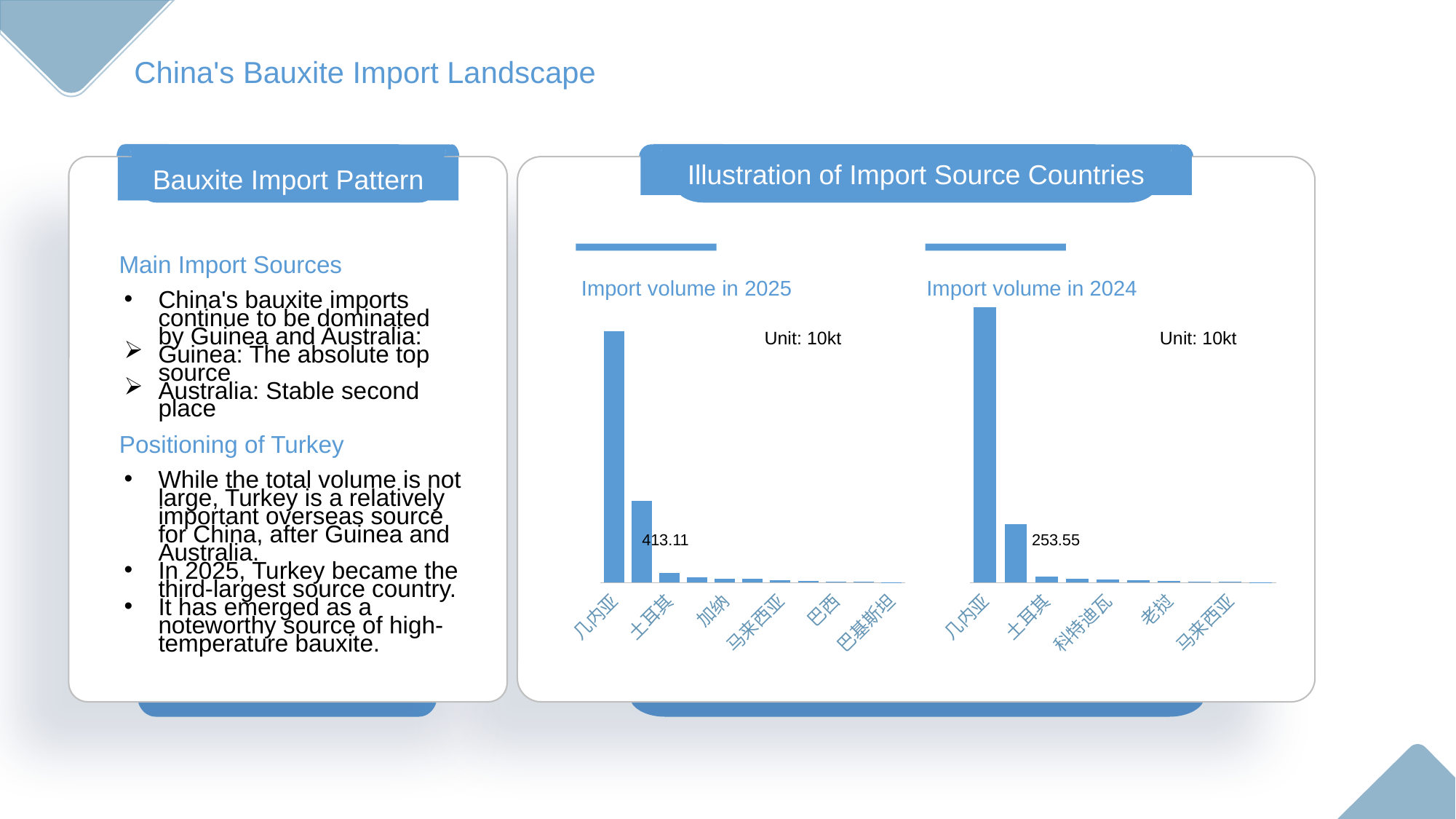

China's Bauxite Import Landscape

Illustration of Import Source Countries

Bauxite Import Pattern
Main Import Sources

Import volume in 2025
Import volume in 2024

### Chart

| Category | 12月进口量（吨） |
|---|---|
| 几内亚 | 10385.92 |
| 澳大利亚 | 3389.24 |
| 土耳其 | 413.11 |
| 老挝 | 227.03 |
| 加纳 | 168.37 |
| 科特迪瓦 | 162.43 |
| 马来西亚 | 110.04 |
| 黑山 | 55.6 |
| 巴西 | 32.86 |
| 印度 | 28.12 |
| 巴基斯坦 | 3.2 |

### Chart

| Category | 12月进口量（吨） |
|---|---|
| 几内亚 | 11362.59 |
| 澳大利亚 | 2408.72 |
| 土耳其 | 253.0 |
| 圭亚那 | 167.55 |
| 科特迪瓦 | 140.72 |
| 巴西 | 107.04 |
| 老挝 | 75.12 |
| 塞拉利昂 | 47.34 |
| 马来西亚 | 33.06 |
| 巴基斯坦 | 12.81 |
China's bauxite imports continue to be dominated by Guinea and Australia:
Guinea: The absolute top source
Australia: Stable second place
Unit: 10kt
Unit: 10kt
Positioning of Turkey
While the total volume is not large, Turkey is a relatively important overseas source for China, after Guinea and Australia.
In 2025, Turkey became the third-largest source country.
It has emerged as a noteworthy source of high-temperature bauxite.
253.55
413.11